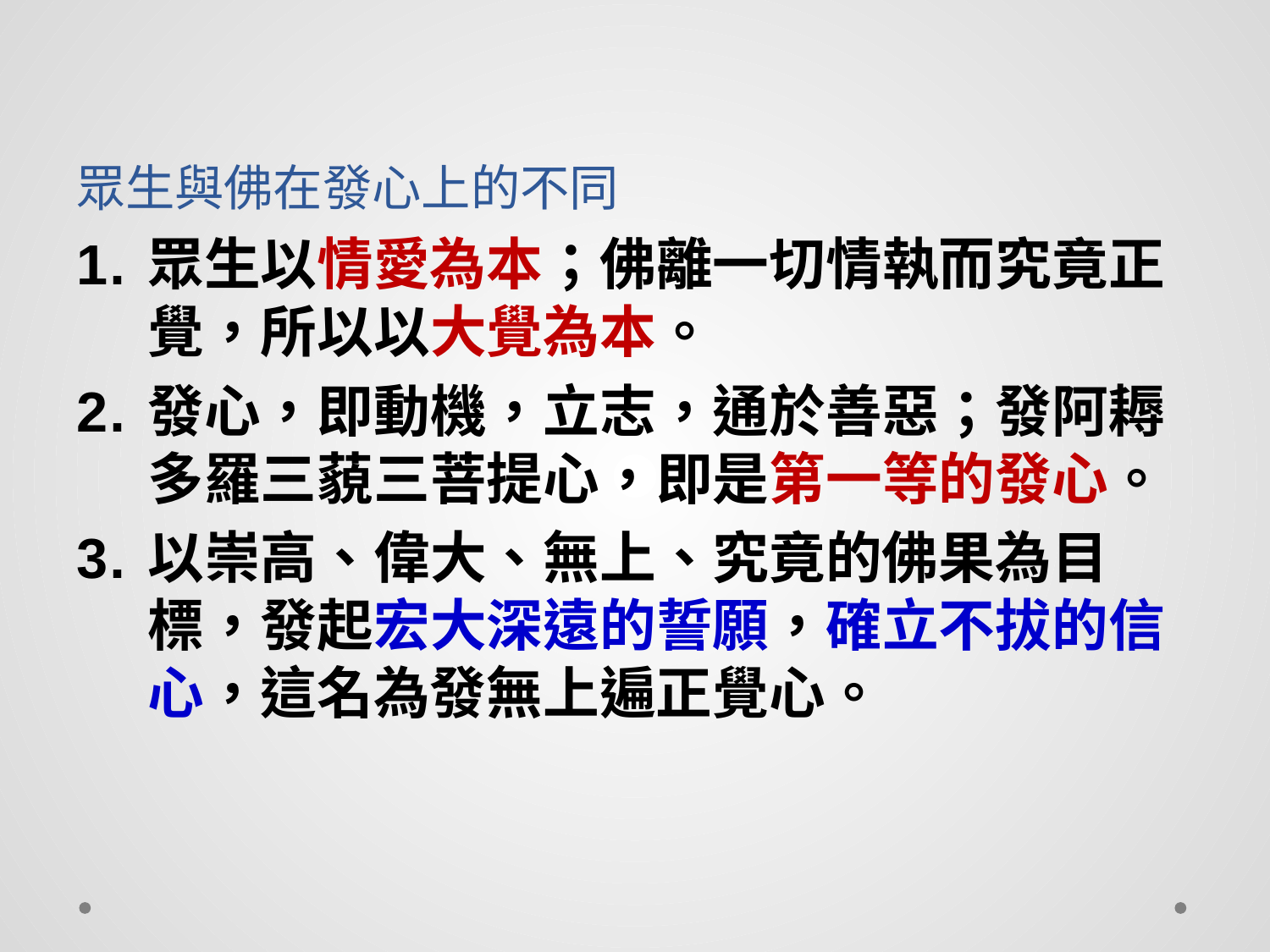

# 眾生與佛在發心上的不同
眾生以情愛為本；佛離一切情執而究竟正覺，所以以大覺為本。
發心，即動機，立志，通於善惡；發阿耨多羅三藐三菩提心，即是第一等的發心。
以崇高、偉大、無上、究竟的佛果為目標，發起宏大深遠的誓願，確立不拔的信心，這名為發無上遍正覺心。